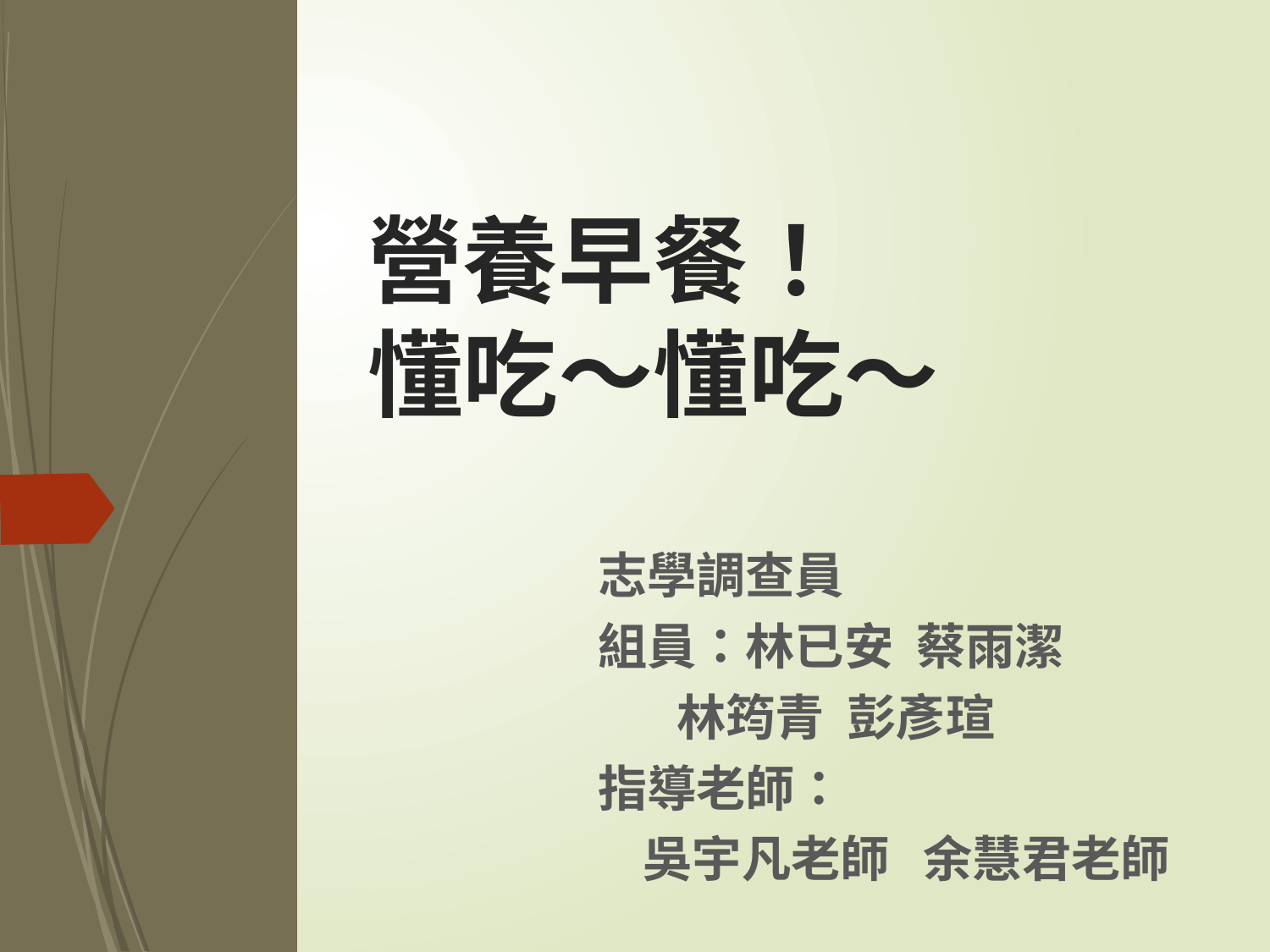

# 營養早餐！ 懂吃～懂吃～

志學調查員
組員：林已安  蔡雨潔
      林筠青  彭彥瑄
指導老師：
   吳宇凡老師   余慧君老師